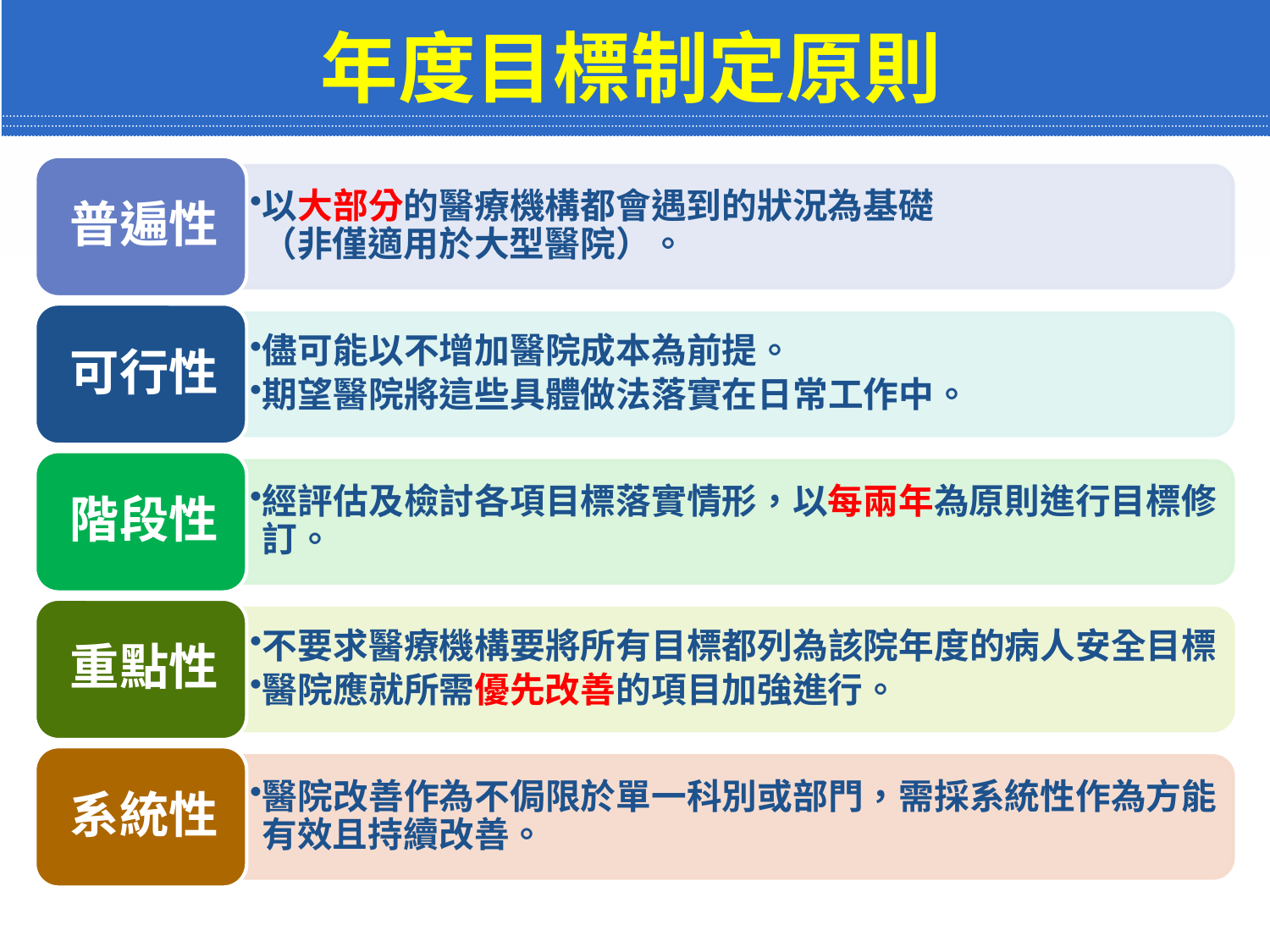

# 年度目標制定原則
以大部分的醫療機構都會遇到的狀況為基礎
（非僅適用於大型醫院）。
普遍性
儘可能以不增加醫院成本為前提。
期望醫院將這些具體做法落實在日常工作中。
可行性
經評估及檢討各項目標落實情形，以每兩年為原則進行目標修訂。
階段性
不要求醫療機構要將所有目標都列為該院年度的病人安全目標
醫院應就所需優先改善的項目加強進行。
重點性
醫院改善作為不侷限於單一科別或部門，需採系統性作為方能有效且持續改善。
系統性